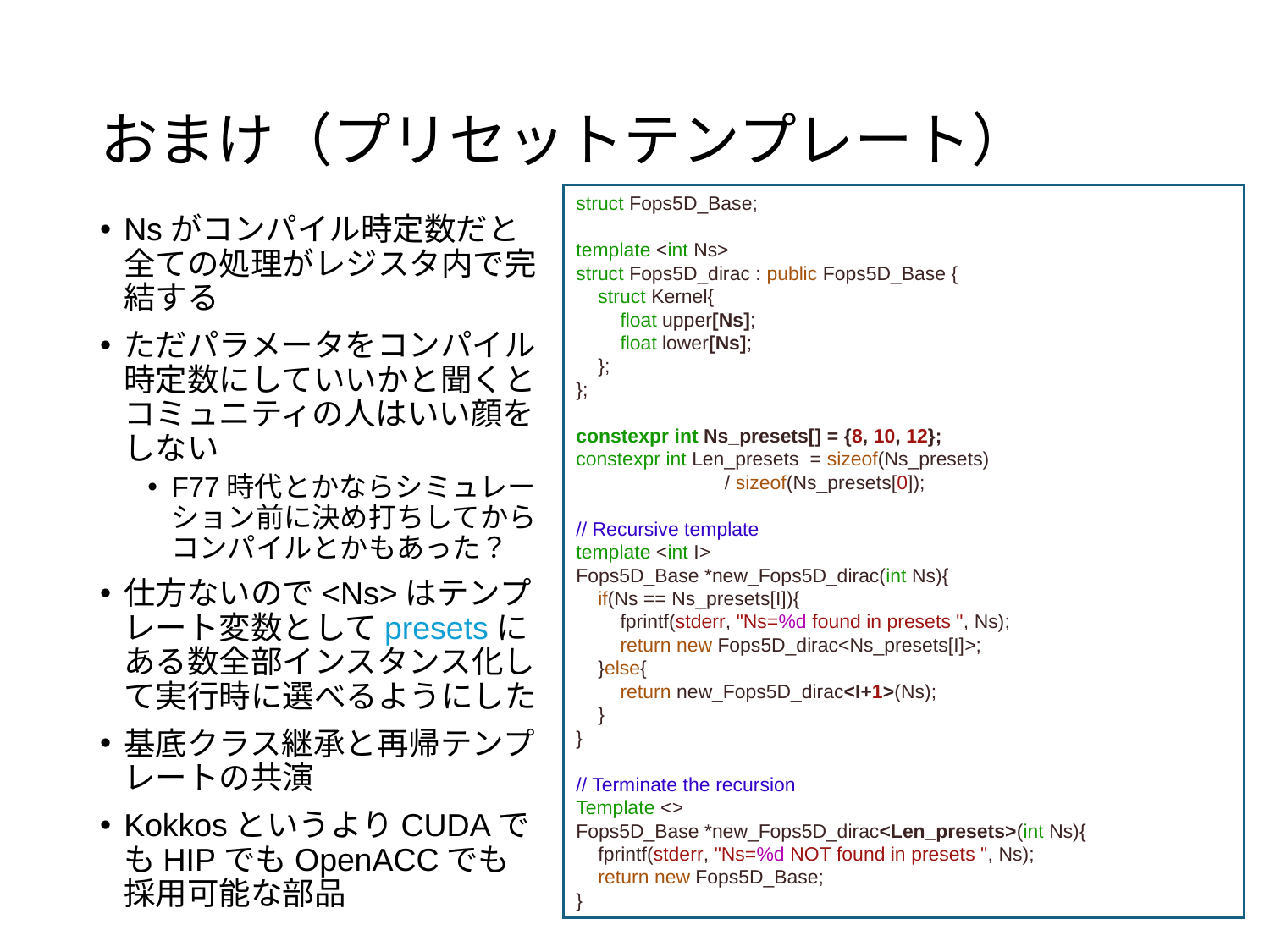

# おまけ（プリセットテンプレート）
struct Fops5D_Base;
template <int Ns>
struct Fops5D_dirac : public Fops5D_Base {
    struct Kernel{
        float upper[Ns];
        float lower[Ns];
    };
};

constexpr int Ns_presets[] = {8, 10, 12};
constexpr int Len_presets  = sizeof(Ns_presets)
                           / sizeof(Ns_presets[0]);

// Recursive template
template <int I>
Fops5D_Base *new_Fops5D_dirac(int Ns){
    if(Ns == Ns_presets[I]){
        fprintf(stderr, "Ns=%d found in presets ", Ns);
        return new Fops5D_dirac<Ns_presets[I]>;
    }else{
        return new_Fops5D_dirac<I+1>(Ns);
    }
}

// Terminate the recursion
Template <>
Fops5D_Base *new_Fops5D_dirac<Len_presets>(int Ns){
    fprintf(stderr, "Ns=%d NOT found in presets ", Ns);
    return new Fops5D_Base;
}
Nsがコンパイル時定数だと全ての処理がレジスタ内で完結する
ただパラメータをコンパイル時定数にしていいかと聞くとコミュニティの人はいい顔をしない
F77時代とかならシミュレーション前に決め打ちしてからコンパイルとかもあった？
仕方ないので<Ns>はテンプレート変数としてpresetsにある数全部インスタンス化して実行時に選べるようにした
基底クラス継承と再帰テンプレートの共演
KokkosというよりCUDAでもHIPでもOpenACCでも採用可能な部品